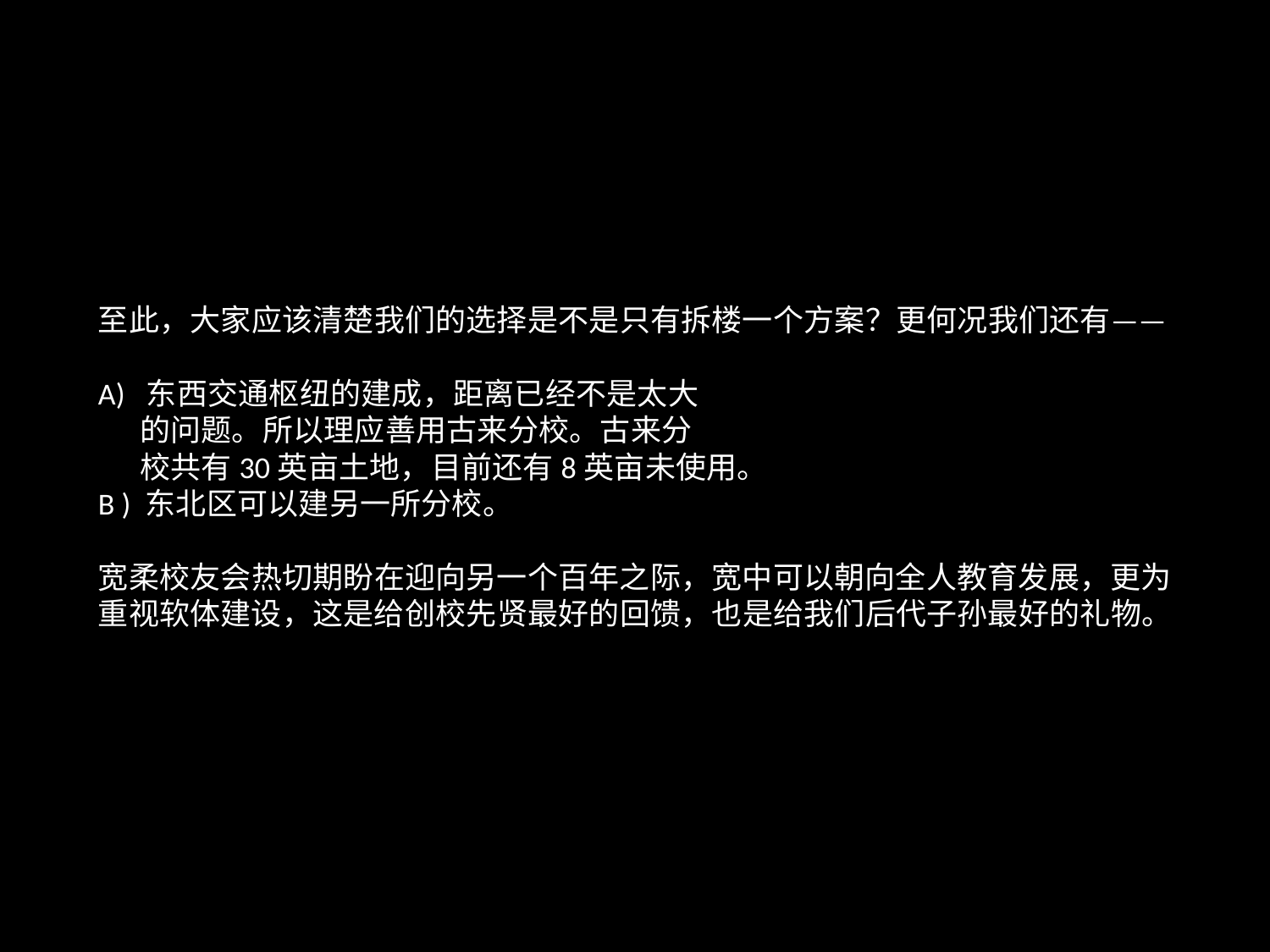

# 至此，大家应该清楚我们的选择是不是只有拆楼一个方案？更何况我们还有—— A)  东西交通枢纽的建成，距离已经不是太大 的问题。所以理应善用古来分校。古来分 校共有30英亩土地，目前还有8英亩未使用。 B ) 东北区可以建另一所分校。   宽柔校友会热切期盼在迎向另一个百年之际，宽中可以朝向全人教育发展，更为重视软体建设，这是给创校先贤最好的回馈，也是给我们后代子孙最好的礼物。